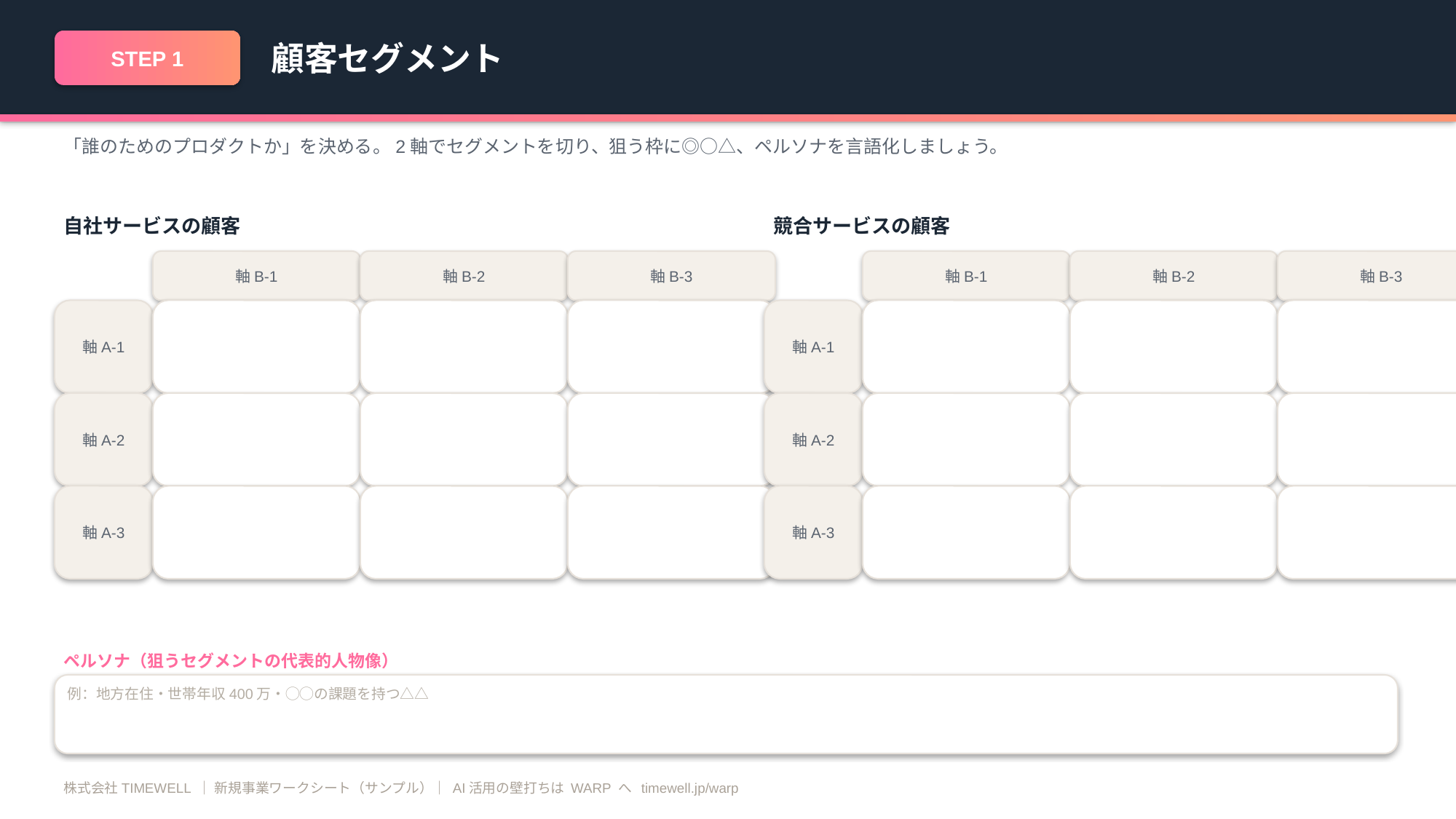

顧客セグメント
STEP 1

「誰のためのプロダクトか」を決める。2軸でセグメントを切り、狙う枠に◎○△、ペルソナを言語化しましょう。
自社サービスの顧客
競合サービスの顧客
軸B-1
軸B-2
軸B-3
軸B-1
軸B-2
軸B-3
軸A-1

軸A-1

軸A-2

軸A-2

軸A-3

軸A-3

ペルソナ（狙うセグメントの代表的人物像）
例：地方在住・世帯年収400万・◯◯の課題を持つ△△
株式会社TIMEWELL ｜ 新規事業ワークシート（サンプル）｜ AI活用の壁打ちは WARP へ  timewell.jp/warp